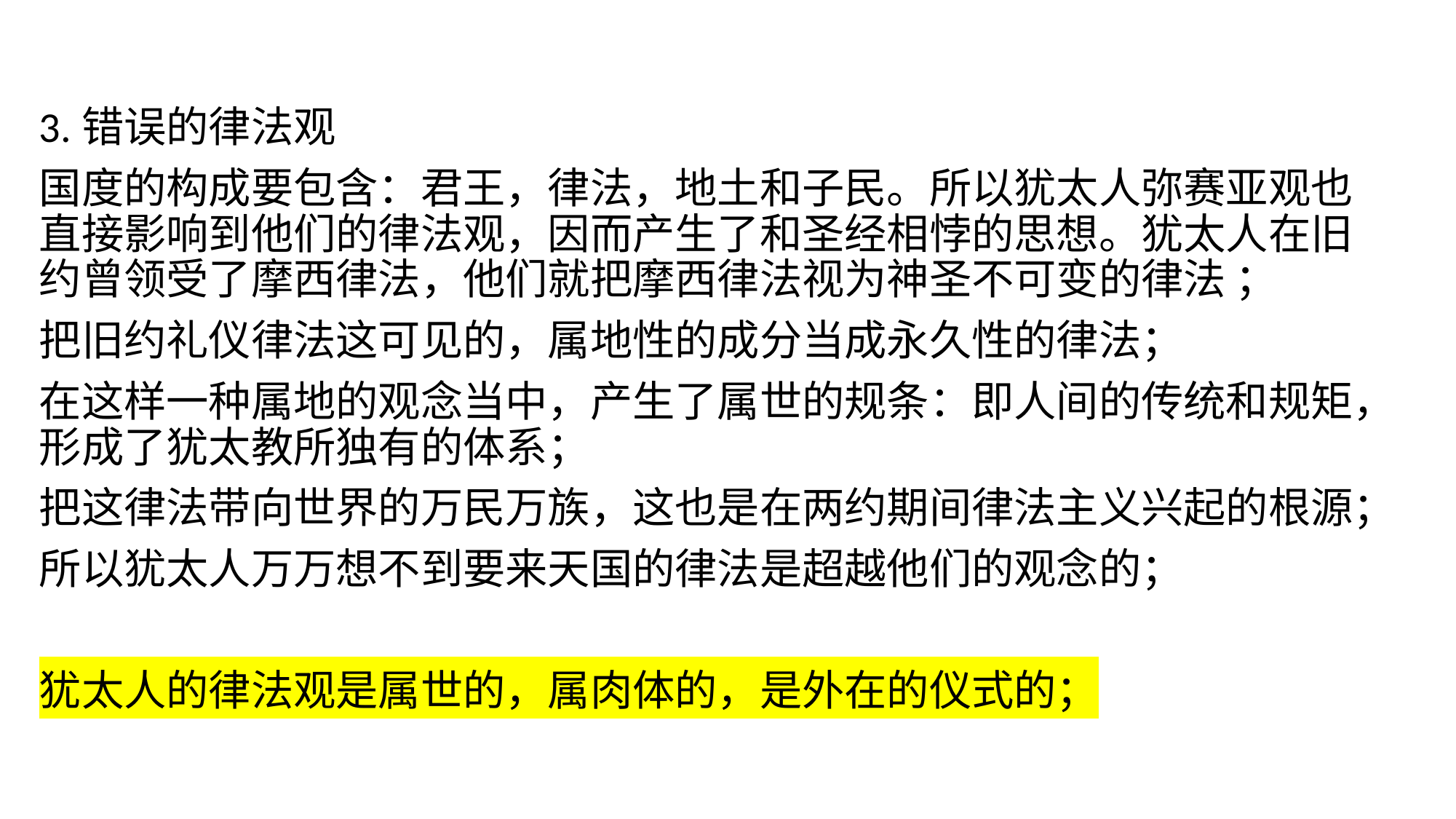

3.错误的律法观
国度的构成要包含：君王，律法，地土和子民。所以犹太人弥赛亚观也直接影响到他们的律法观，因而产生了和圣经相悖的思想。犹太人在旧约曾领受了摩西律法，他们就把摩西律法视为神圣不可变的律法 ；
把旧约礼仪律法这可见的，属地性的成分当成永久性的律法；
在这样一种属地的观念当中，产生了属世的规条：即人间的传统和规矩，形成了犹太教所独有的体系；
把这律法带向世界的万民万族，这也是在两约期间律法主义兴起的根源；
所以犹太人万万想不到要来天国的律法是超越他们的观念的；

犹太人的律法观是属世的，属肉体的，是外在的仪式的；